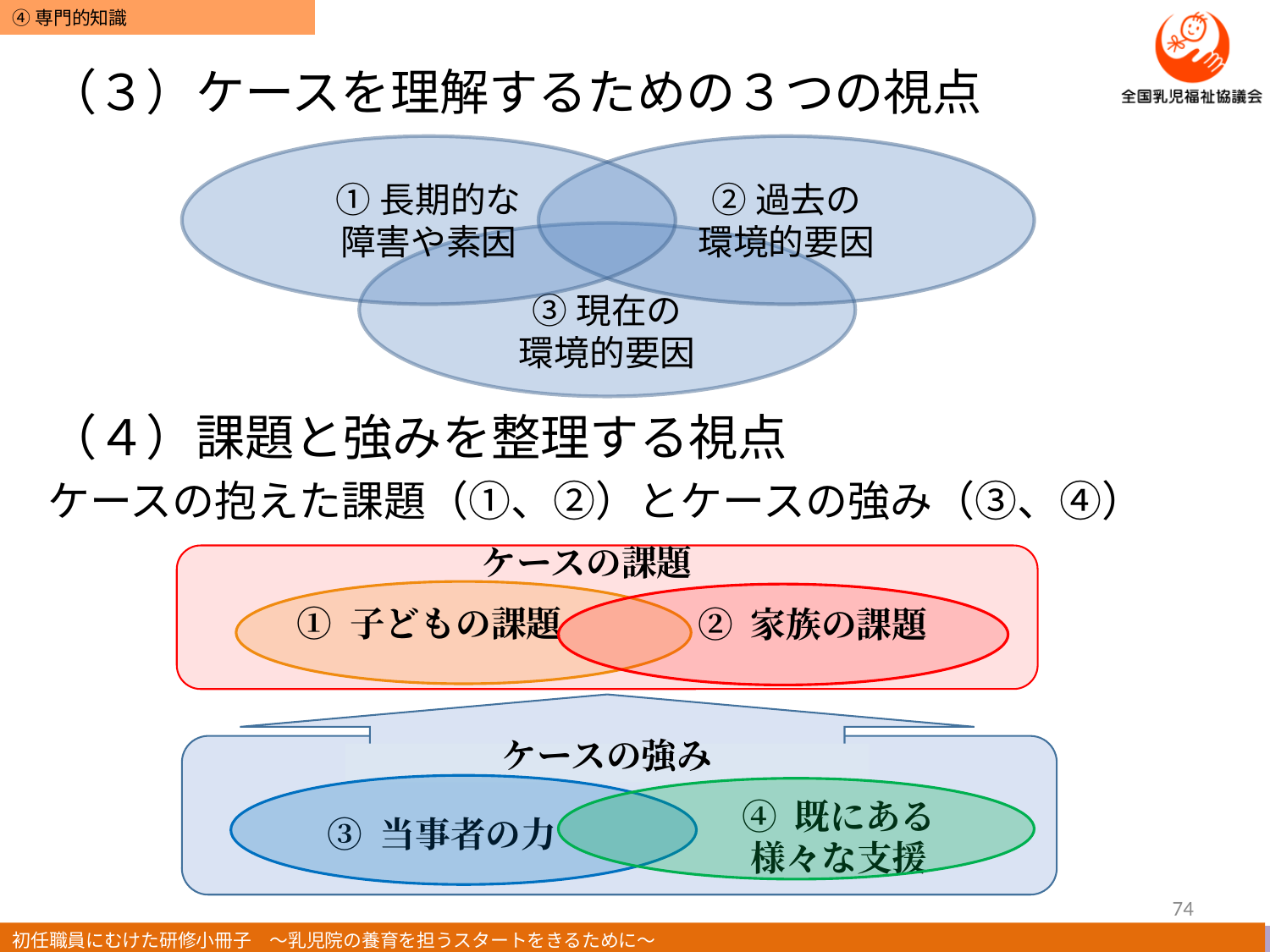

（３）ケースを理解するための３つの視点

（４）課題と強みを整理する視点
ケースの抱えた課題（①、②）とケースの強み（③、④）
①長期的な
障害や素因
②過去の
環境的要因

③現在の
環境的要因

ケースの課題

① 子どもの課題

② 家族の課題

④ 既にある
様々な支援

③ 当事者の力

ケースの強み

74